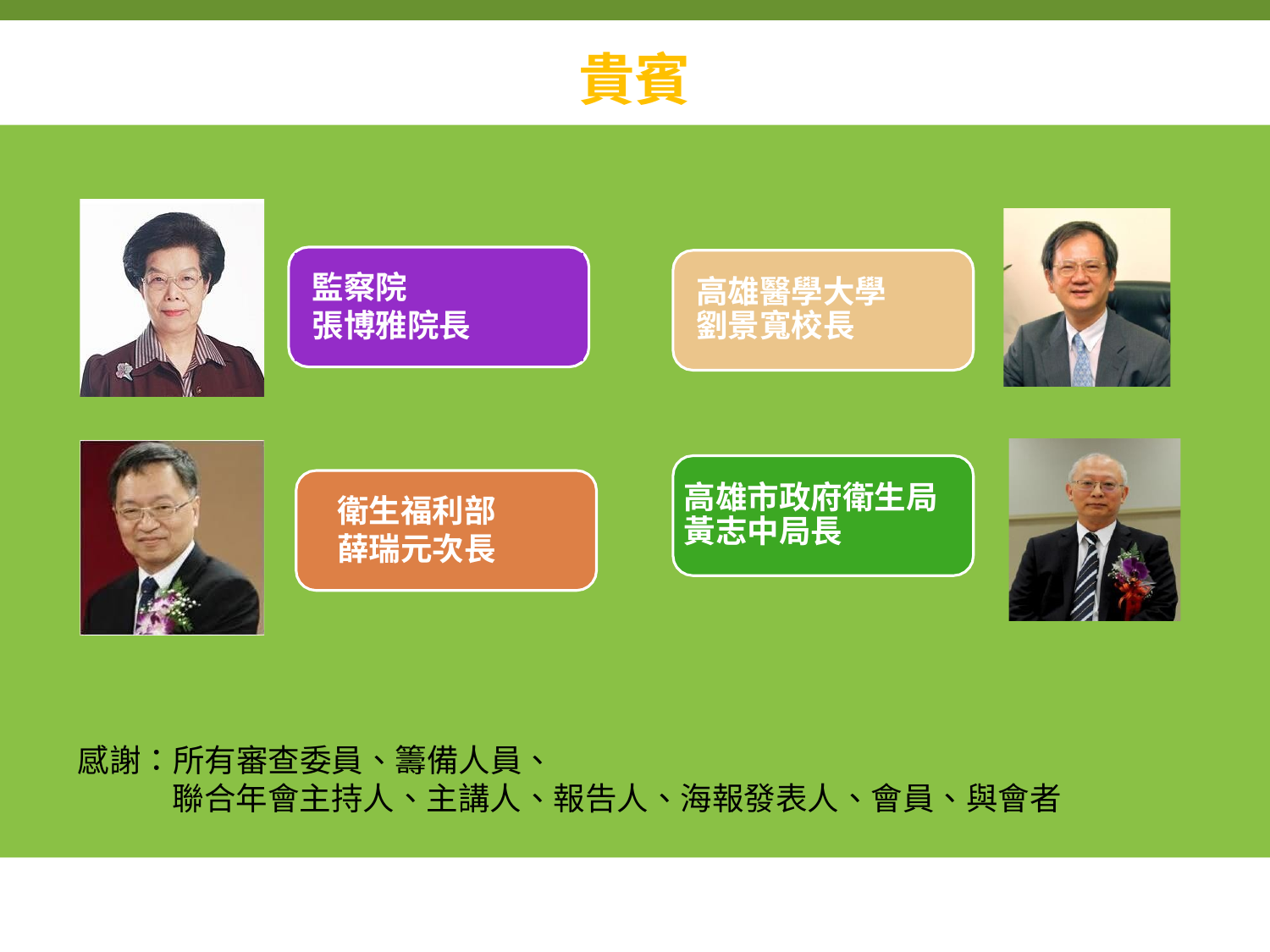

# 貴賓

監察院
張博雅院長

高雄醫學大學 劉景寬校長

高雄市政府衛生局 黃志中局長
衛生福利部 薛瑞元次長
感謝：所有審查委員、籌備人員、
聯合年會主持人、主講人、報告人、海報發表人、會員、與會者